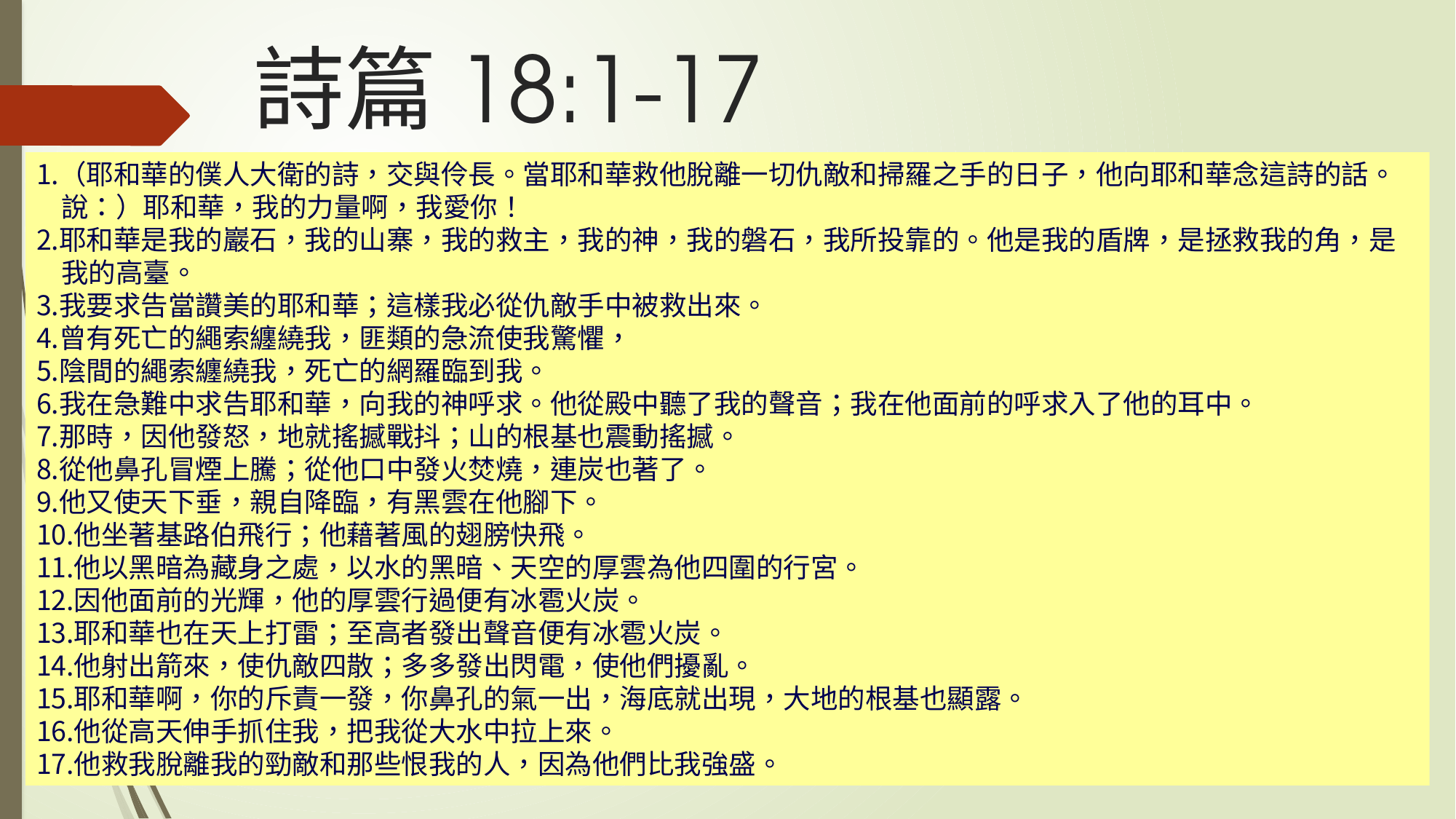

# 詩篇18:1-17
（耶和華的僕人大衛的詩，交與伶長。當耶和華救他脫離一切仇敵和掃羅之手的日子，他向耶和華念這詩的話。
   說：）耶和華，我的力量啊，我愛你！
耶和華是我的巖石，我的山寨，我的救主，我的神，我的磐石，我所投靠的。他是我的盾牌，是拯救我的角，是
   我的高臺。
我要求告當讚美的耶和華；這樣我必從仇敵手中被救出來。
曾有死亡的繩索纏繞我，匪類的急流使我驚懼，
陰間的繩索纏繞我，死亡的網羅臨到我。
我在急難中求告耶和華，向我的神呼求。他從殿中聽了我的聲音；我在他面前的呼求入了他的耳中。
那時，因他發怒，地就搖撼戰抖；山的根基也震動搖撼。
從他鼻孔冒煙上騰；從他口中發火焚燒，連炭也著了。
他又使天下垂，親自降臨，有黑雲在他腳下。
他坐著基路伯飛行；他藉著風的翅膀快飛。
他以黑暗為藏身之處，以水的黑暗、天空的厚雲為他四圍的行宮。
因他面前的光輝，他的厚雲行過便有冰雹火炭。
耶和華也在天上打雷；至高者發出聲音便有冰雹火炭。
他射出箭來，使仇敵四散；多多發出閃電，使他們擾亂。
耶和華啊，你的斥責一發，你鼻孔的氣一出，海底就出現，大地的根基也顯露。
他從高天伸手抓住我，把我從大水中拉上來。
他救我脫離我的勁敵和那些恨我的人，因為他們比我強盛。